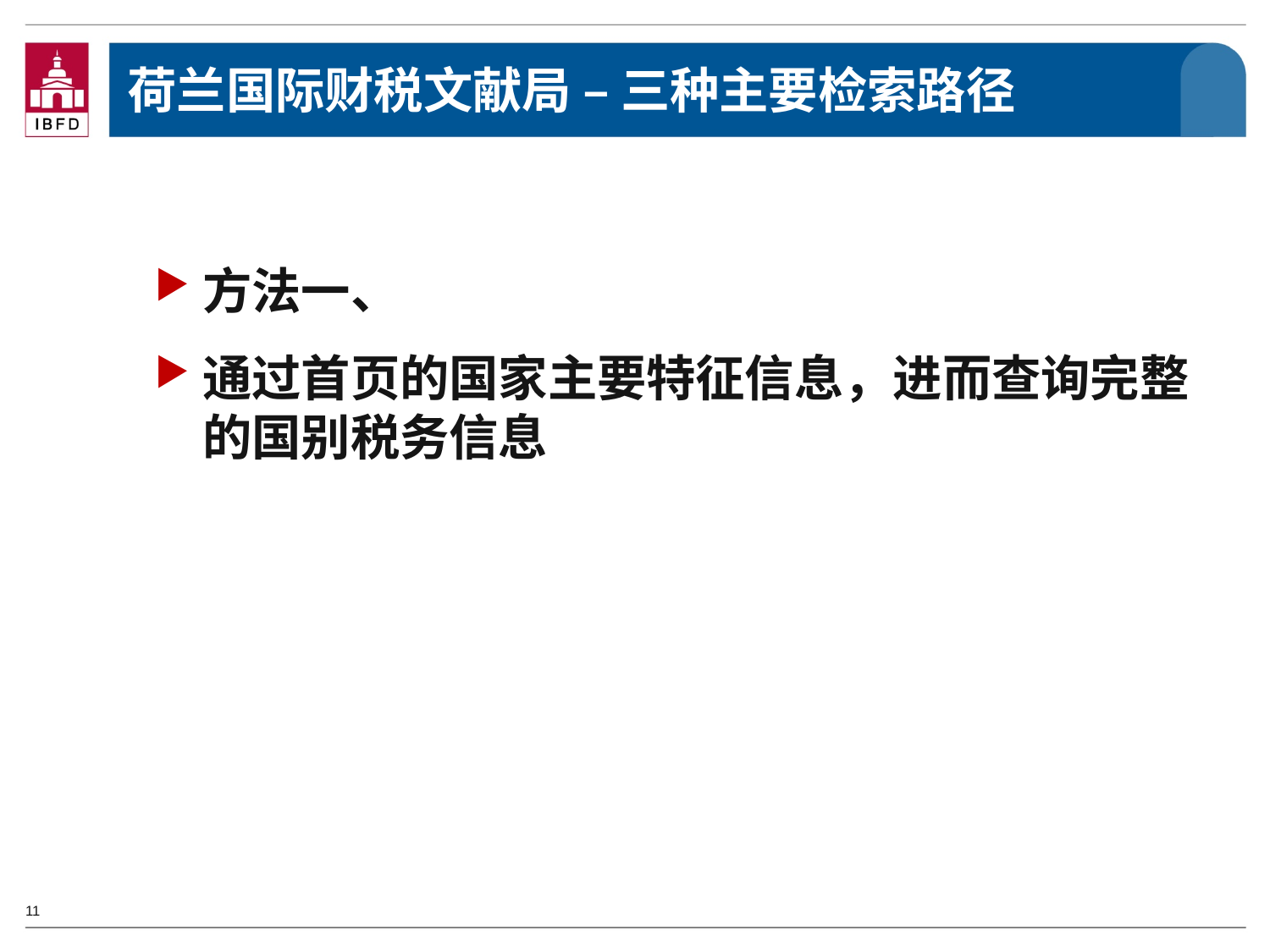

# 荷兰国际财税文献局 – 三种主要检索路径

方法一、
通过首页的国家主要特征信息，进而查询完整的国别税务信息

11